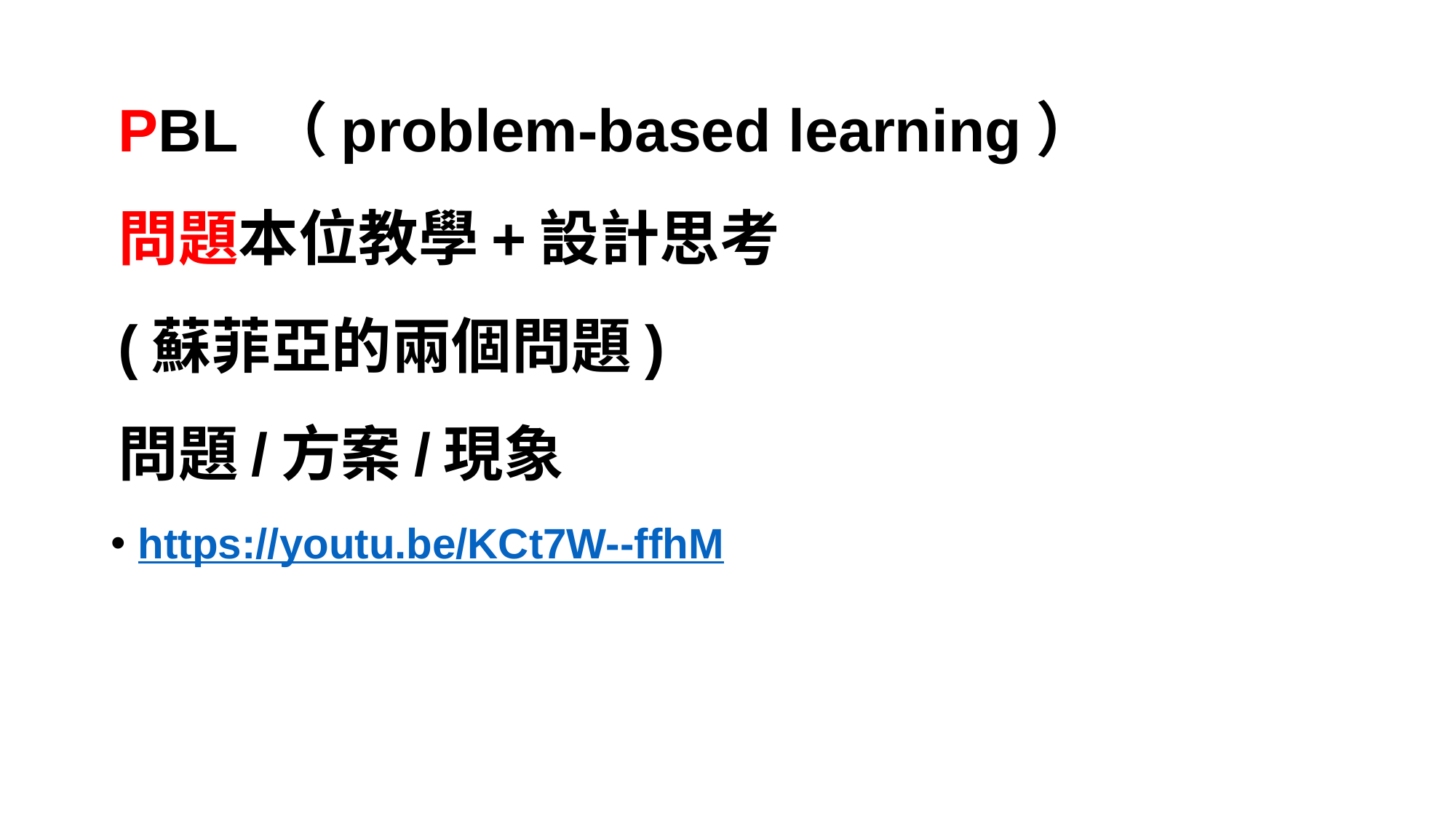

# PBL （problem-based learning） 問題本位教學+設計思考 (蘇菲亞的兩個問題) 問題/方案/現象
https://youtu.be/KCt7W--ffhM